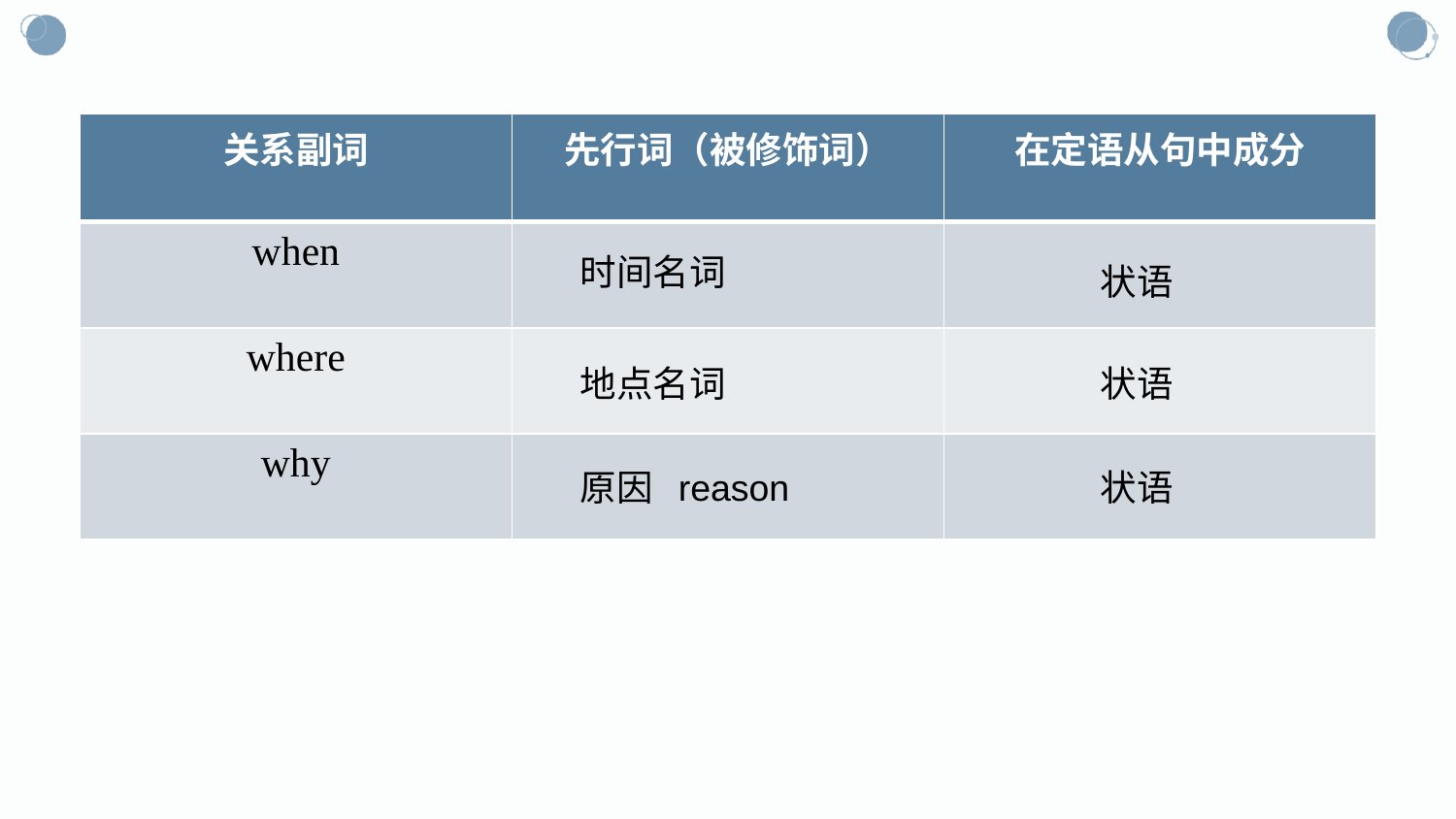

#
| 关系副词 | 先行词（被修饰词） | 在定语从句中成分 |
| --- | --- | --- |
| when |  |  |
| where |  |  |
| why |  |  |
时间名词
状语
地点名词
状语
原因  reason
状语